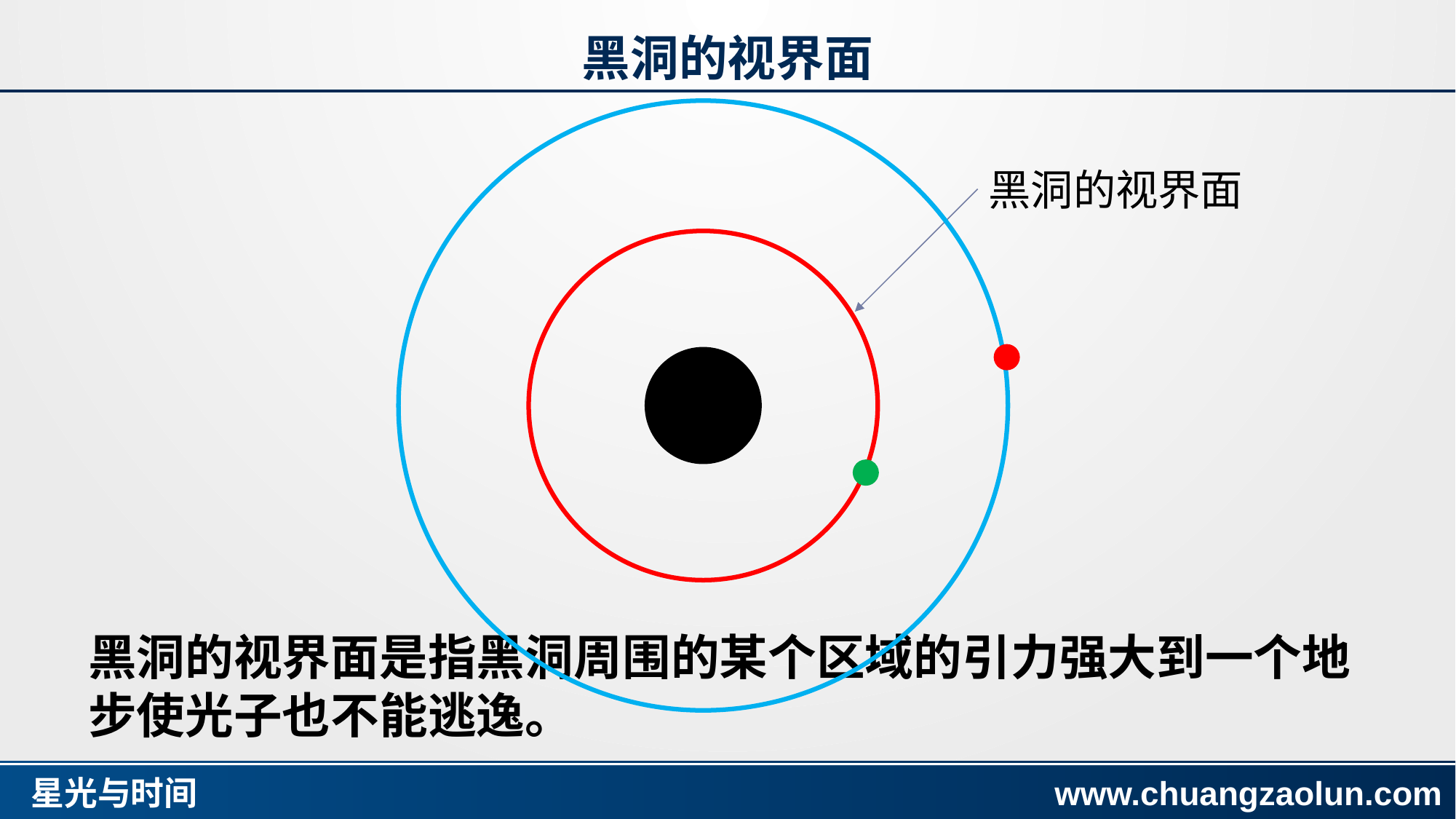

# 黑洞的视界面

黑洞的视界面

黑洞的视界面是指黑洞周围的某个区域的引力强大到一个地步使光子也不能逃逸。